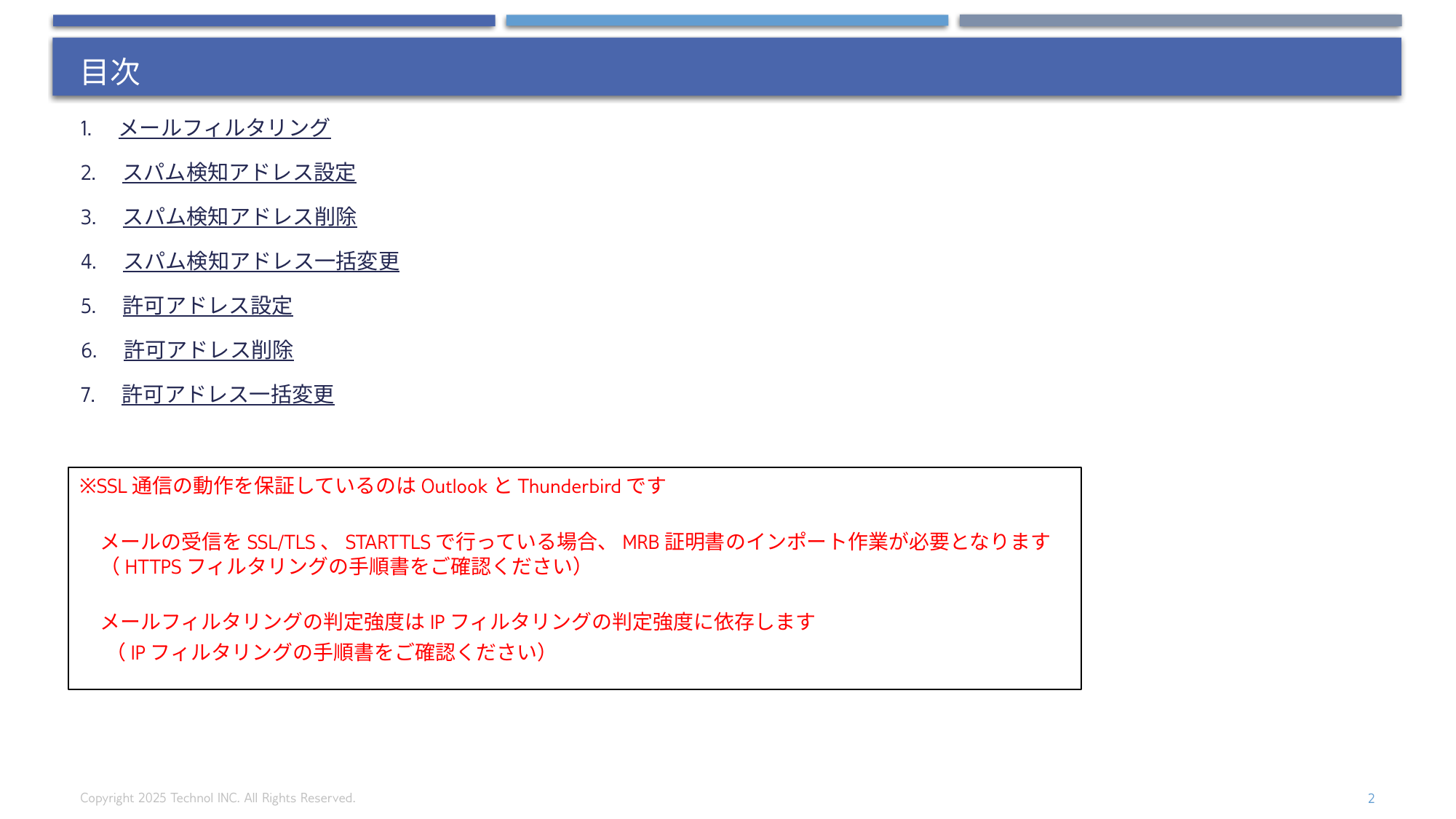

# 目次
1.　メールフィルタリング
2.　スパム検知アドレス設定
3.　スパム検知アドレス削除
4.　スパム検知アドレス一括変更
5.　許可アドレス設定
6.　許可アドレス削除
7.　許可アドレス一括変更
※SSL通信の動作を保証しているのはOutlookとThunderbirdです
　メールの受信をSSL/TLS、STARTTLSで行っている場合、MRB証明書のインポート作業が必要となります
　（HTTPSフィルタリングの手順書をご確認ください）
　メールフィルタリングの判定強度はIPフィルタリングの判定強度に依存します
　（IPフィルタリングの手順書をご確認ください）
Copyright 2025 Technol INC. All Rights Reserved.
2